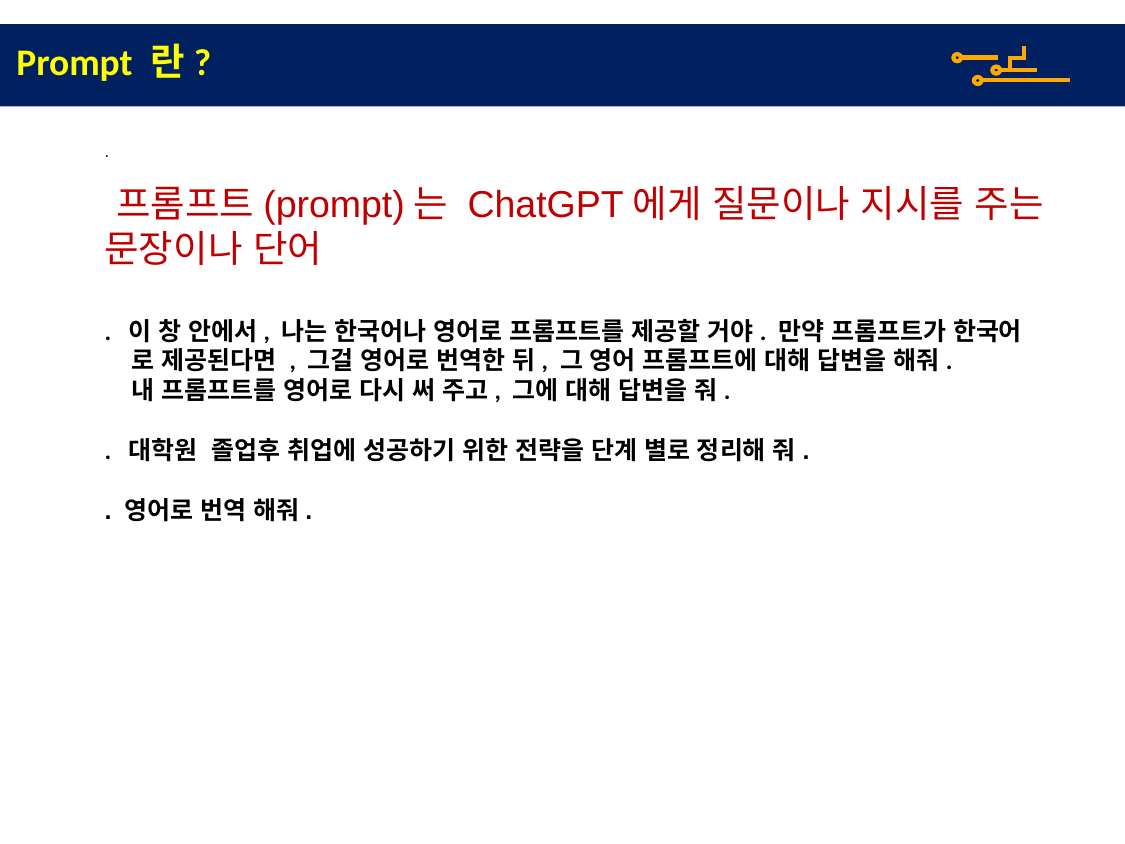

Prompt 란?

.

 프롬프트(prompt)는 ChatGPT에게 질문이나 지시를 주는 문장이나 단어

.  이 창 안에서, 나는 한국어나 영어로 프롬프트를 제공할 거야. 만약 프롬프트가 한국어
   로 제공된다면 , 그걸 영어로 번역한 뒤, 그 영어 프롬프트에 대해 답변을 해줘.
   내 프롬프트를 영어로 다시 써 주고, 그에 대해 답변을 줘.

.  대학원  졸업후 취업에 성공하기 위한 전략을 단계 별로 정리해 줘.

. 영어로 번역 해줘.

​